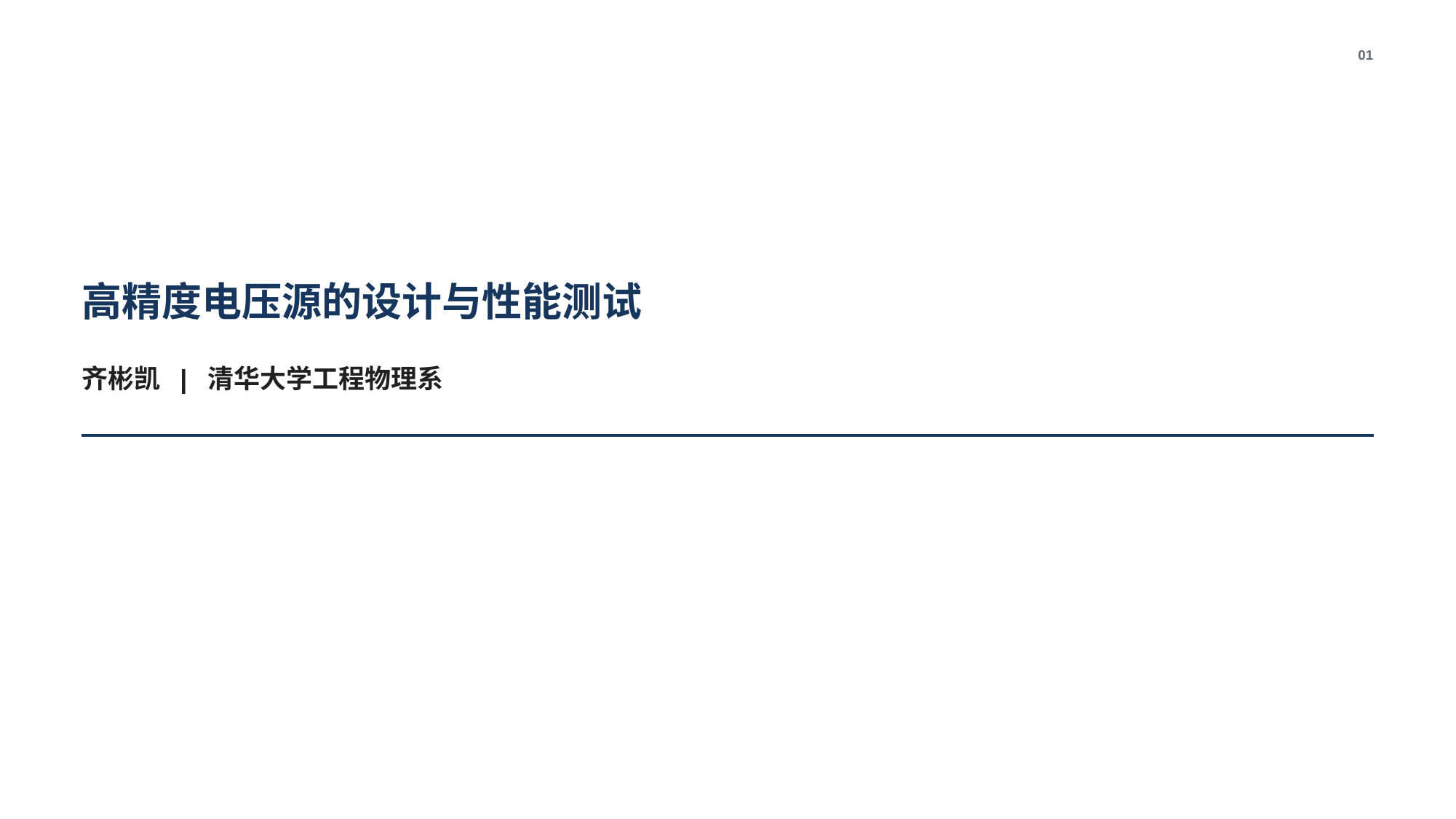

|  |  |
| --- | --- |
|  |  |
|  |  |
|  |  |
|  |  |  |
| --- | --- | --- |
|  |  |  |
|  |  |  |
|  |  |  |
|  |  |  |
01
高精度电压源的设计与性能测试
齐彬凯  |  清华大学工程物理系